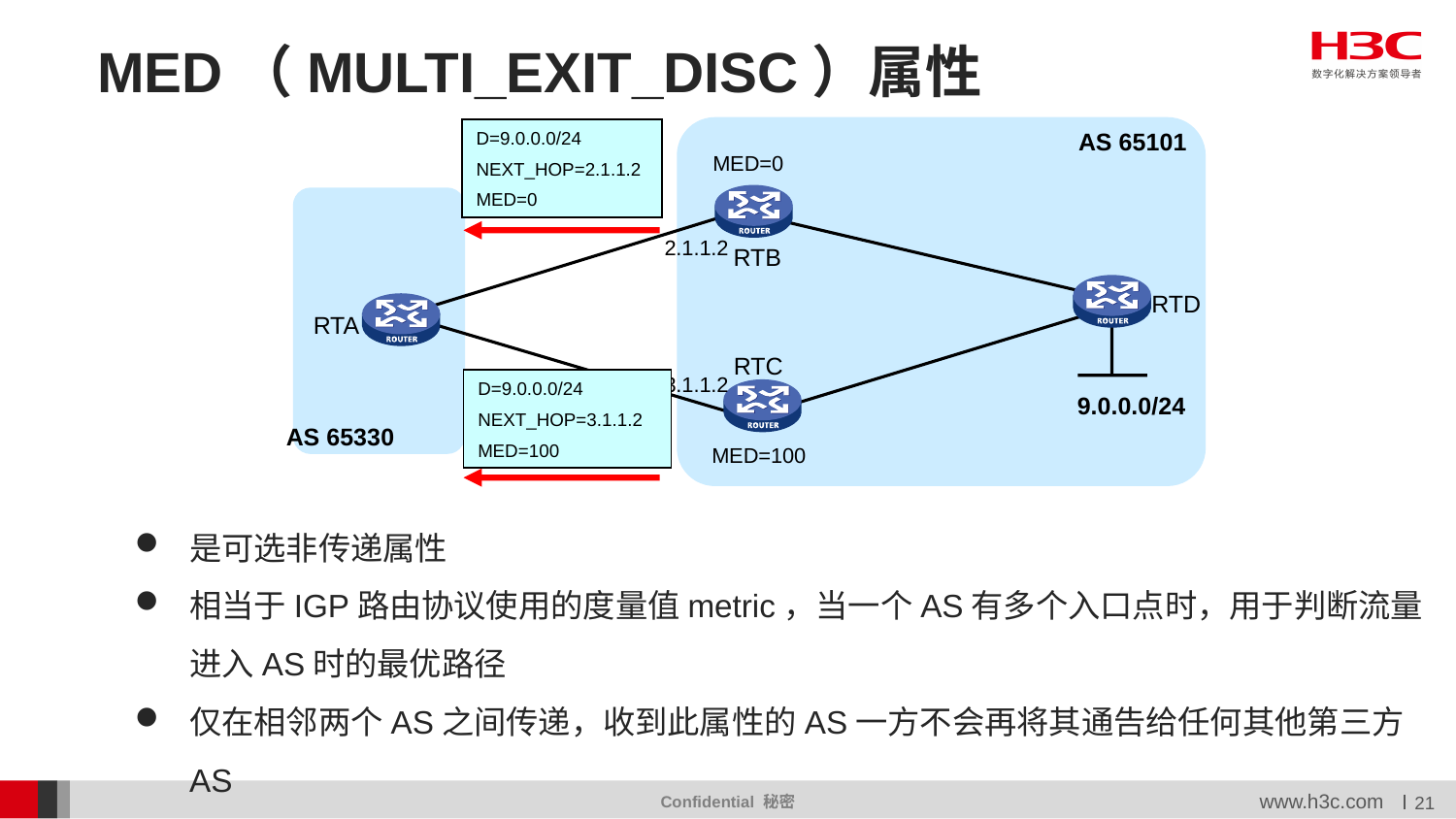

# MED（MULTI_EXIT_DISC）属性

D=9.0.0.0/24
NEXT_HOP=2.1.1.2
MED=0
AS 65101
MED=0

2.1.1.2

RTB

RTD

RTA

RTC
3.1.1.2
D=9.0.0.0/24
NEXT_HOP=3.1.1.2
MED=100

9.0.0.0/24
AS 65330
MED=100

是可选非传递属性
相当于IGP路由协议使用的度量值metric，当一个AS有多个入口点时，用于判断流量进入AS时的最优路径
仅在相邻两个AS之间传递，收到此属性的AS一方不会再将其通告给任何其他第三方AS